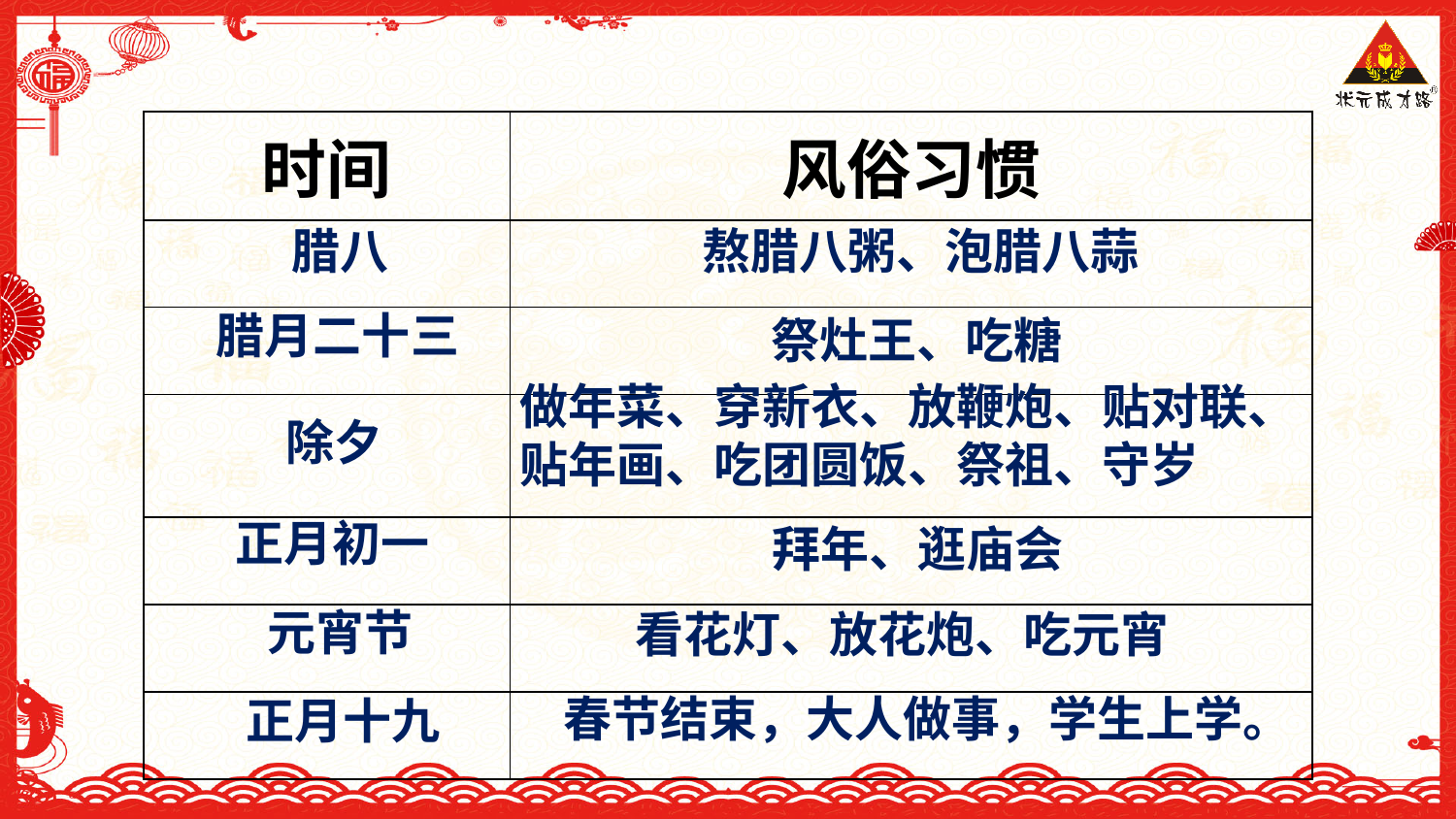

| 时间 | 风俗习惯 |
| --- | --- |
|  |  |
|  |  |
|  |  |
|  |  |
|  |  |
|  |  |
  腊八
熬腊八粥、泡腊八蒜
 腊月二十三
祭灶王、吃糖
做年菜、穿新衣、放鞭炮、贴对联、贴年画、吃团圆饭、祭祖、守岁
除夕
正月初一
拜年、逛庙会
 元宵节
看花灯、放花炮、吃元宵
春节结束，大人做事，学生上学。
 正月十九